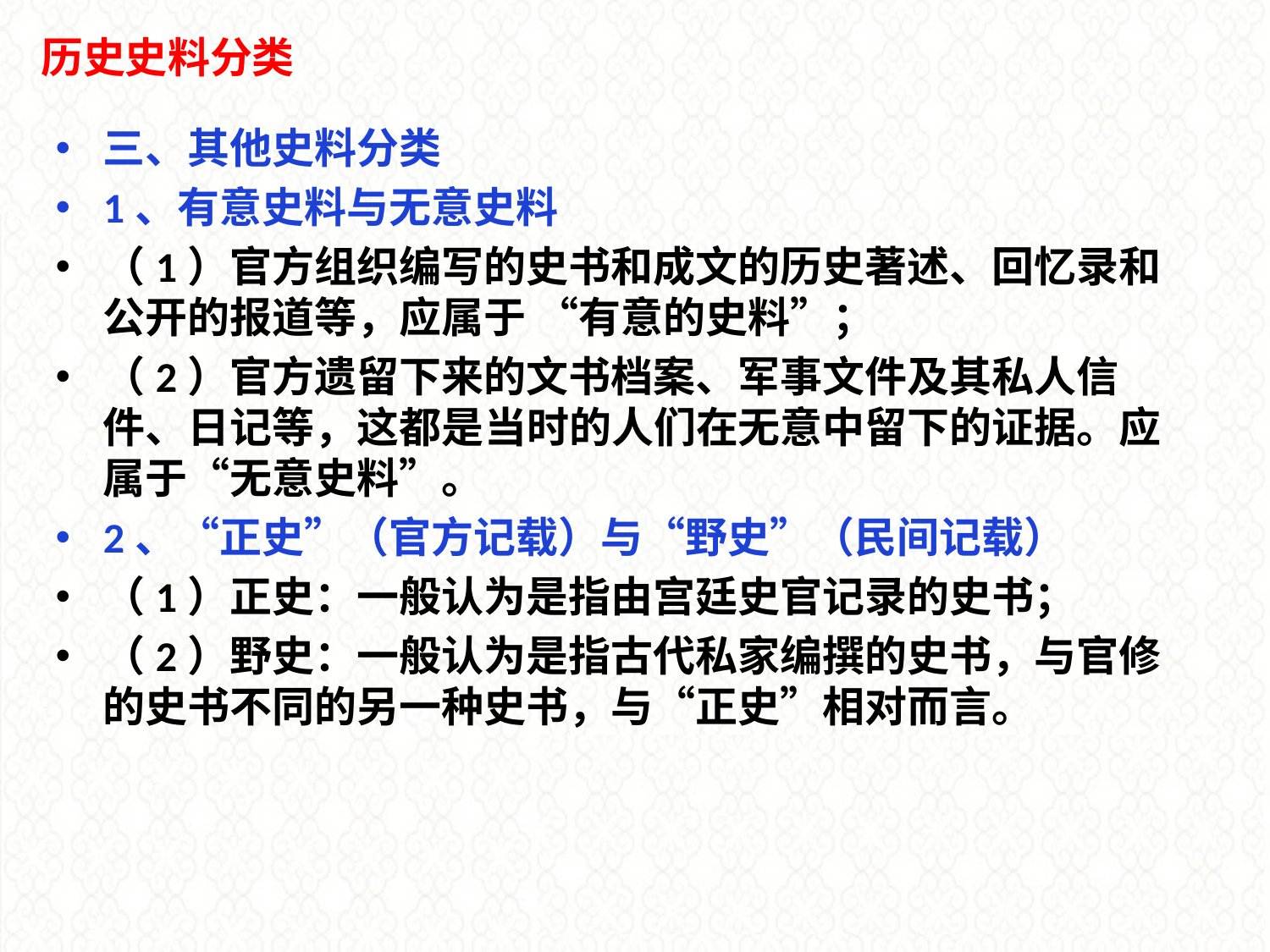

历史史料分类
三、其他史料分类
1、有意史料与无意史料
（1）官方组织编写的史书和成文的历史著述、回忆录和公开的报道等，应属于 “有意的史料”；
（2）官方遗留下来的文书档案、军事文件及其私人信件、日记等，这都是当时的人们在无意中留下的证据。应属于“无意史料”。
2、“正史”（官方记载）与“野史”（民间记载）
（1）正史：一般认为是指由宫廷史官记录的史书；
（2）野史：一般认为是指古代私家编撰的史书，与官修的史书不同的另一种史书，与“正史”相对而言。